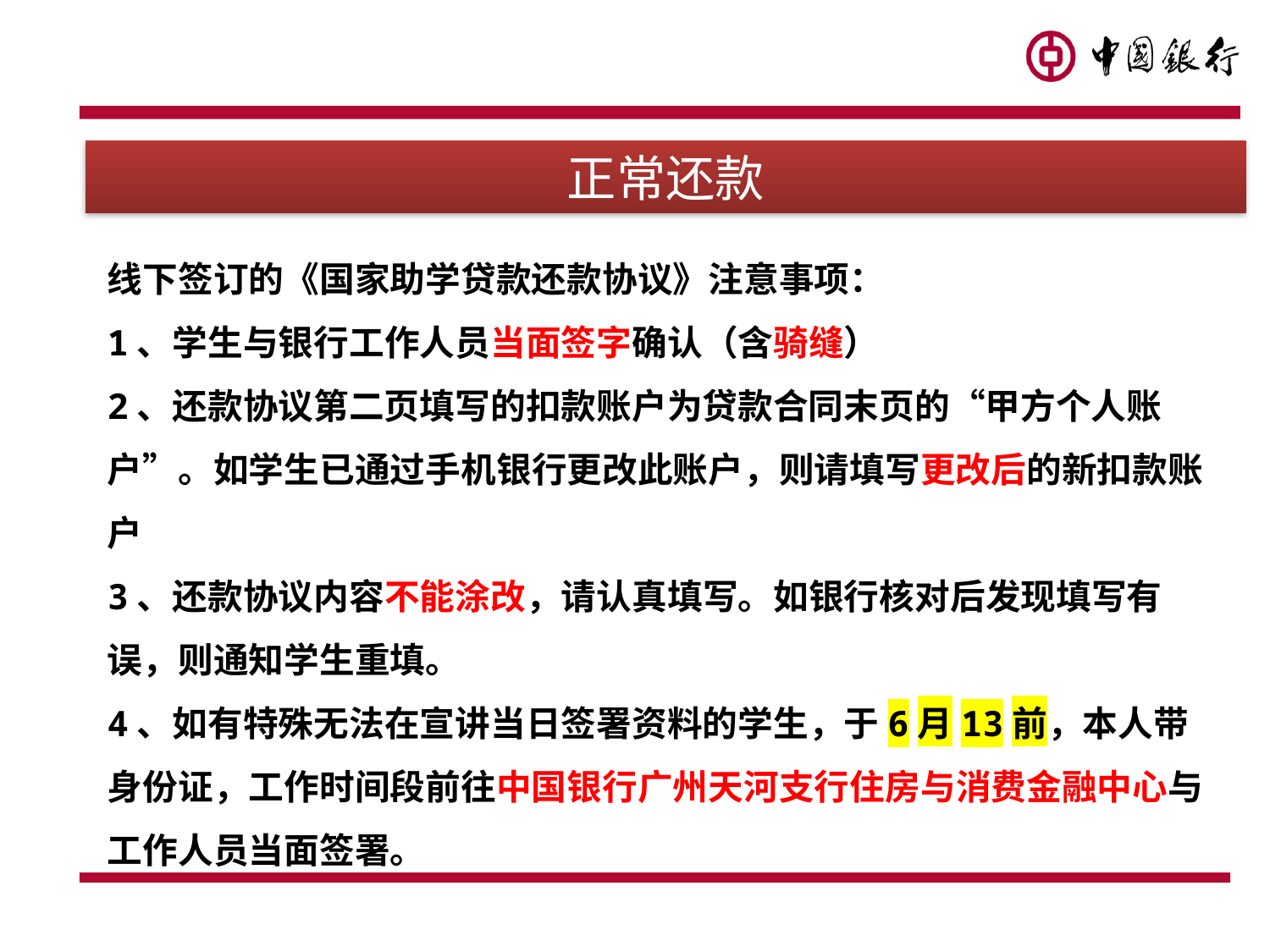

正常还款
# 线下签订的《国家助学贷款还款协议》注意事项： 1、学生与银行工作人员当面签字确认（含骑缝） 2、还款协议第二页填写的扣款账户为贷款合同末页的“甲方个人账户”。如学生已通过手机银行更改此账户，则请填写更改后的新扣款账户 3、还款协议内容不能涂改，请认真填写。如银行核对后发现填写有误，则通知学生重填。 4、如有特殊无法在宣讲当日签署资料的学生，于6月13前，本人带身份证，工作时间段前往中国银行广州天河支行住房与消费金融中心与工作人员当面签署。